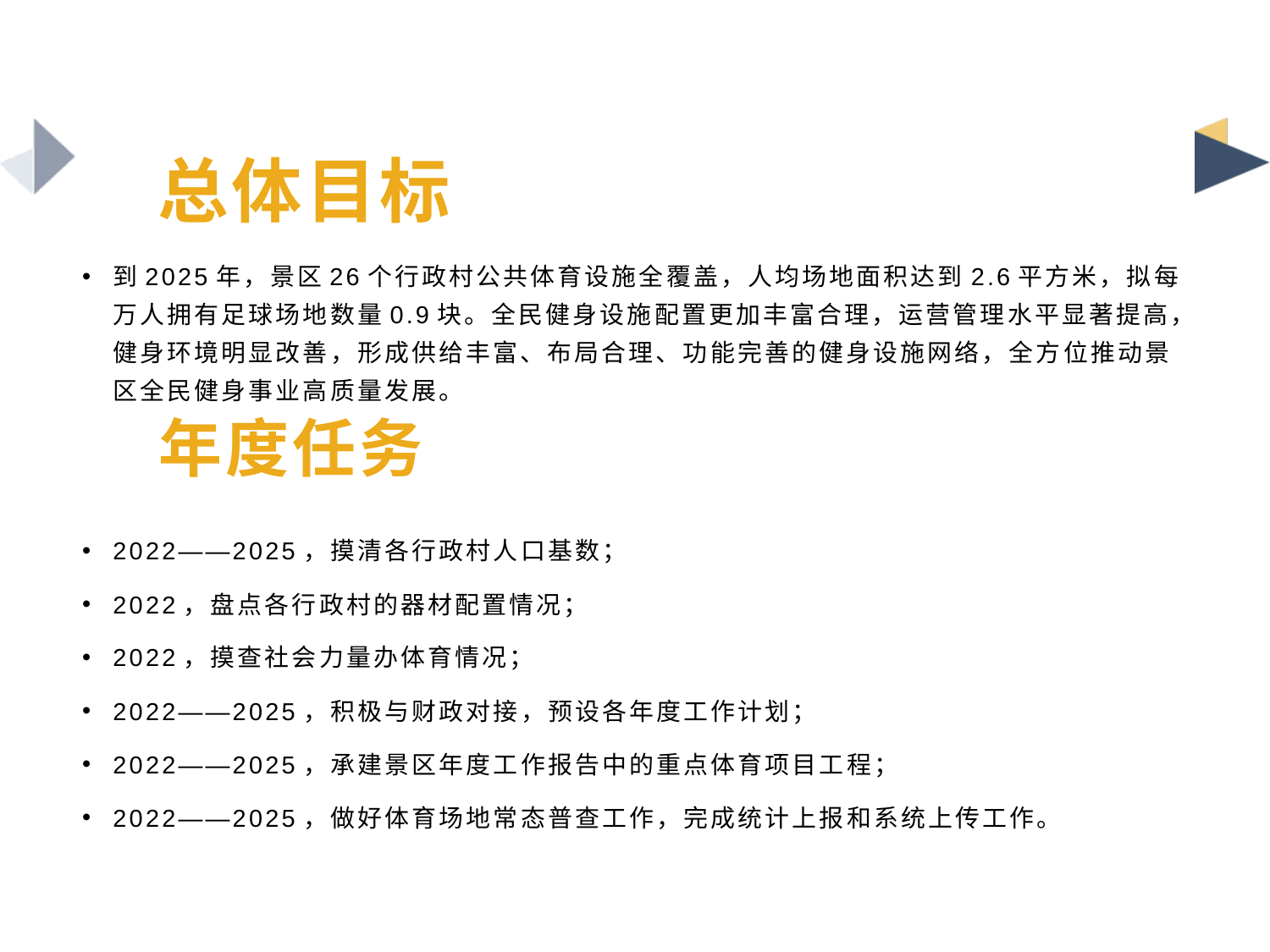

# 总体目标
到2025年，景区26个行政村公共体育设施全覆盖，人均场地面积达到2.6平方米，拟每万人拥有足球场地数量0.9块。全民健身设施配置更加丰富合理，运营管理水平显著提高，健身环境明显改善，形成供给丰富、布局合理、功能完善的健身设施网络，全方位推动景区全民健身事业高质量发展。

2022——2025，摸清各行政村人口基数；
2022，盘点各行政村的器材配置情况；
2022，摸查社会力量办体育情况；
2022——2025，积极与财政对接，预设各年度工作计划；
2022——2025，承建景区年度工作报告中的重点体育项目工程；
2022——2025，做好体育场地常态普查工作，完成统计上报和系统上传工作。

  年度任务